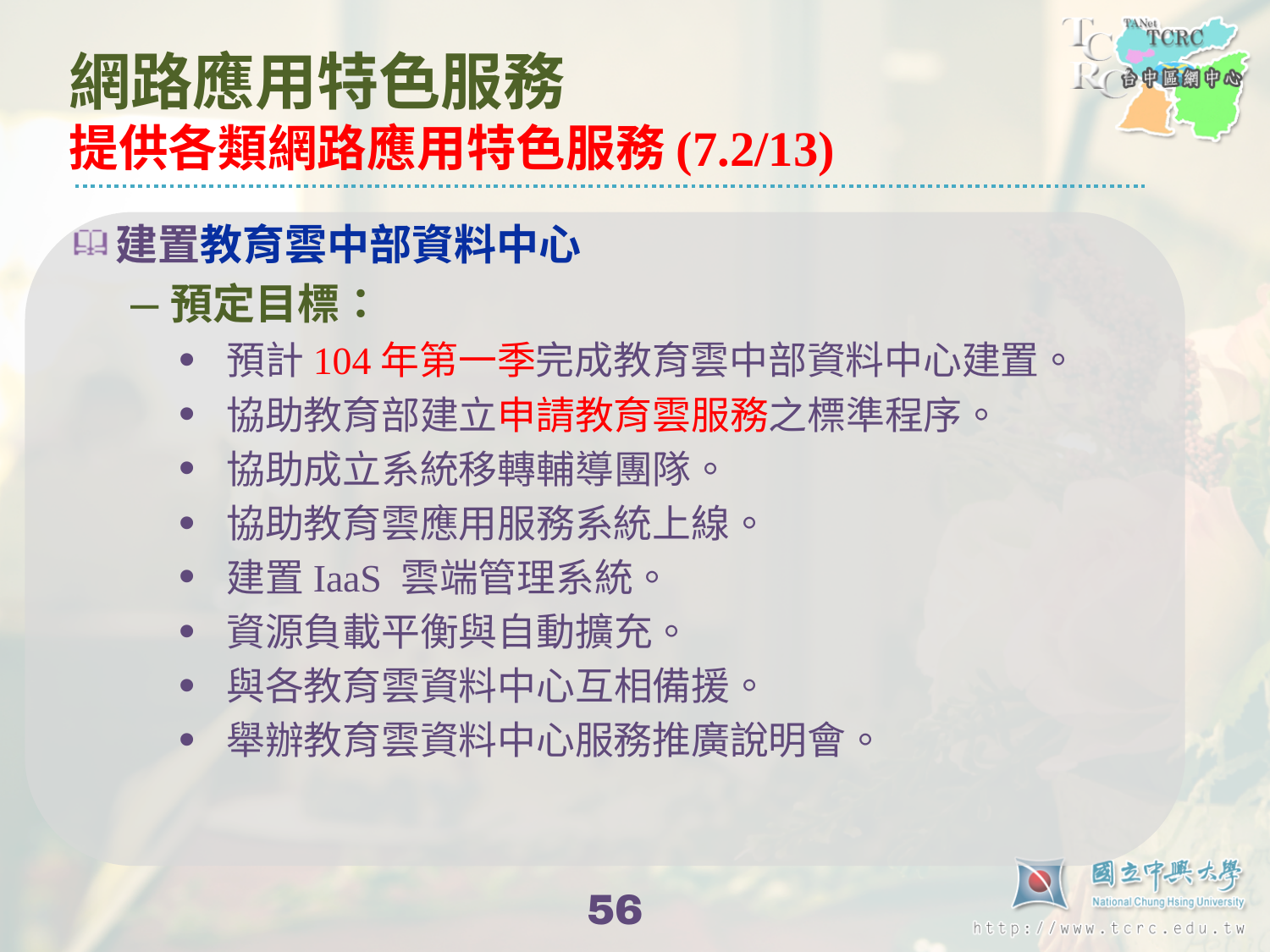

# 網路應用特色服務 提供各類網路應用特色服務(7.2/13)
建置教育雲中部資料中心
預定目標：
預計104年第一季完成教育雲中部資料中心建置。
協助教育部建立申請教育雲服務之標準程序。
協助成立系統移轉輔導團隊。
協助教育雲應用服務系統上線。
建置IaaS 雲端管理系統。
資源負載平衡與自動擴充。
與各教育雲資料中心互相備援。
舉辦教育雲資料中心服務推廣說明會。